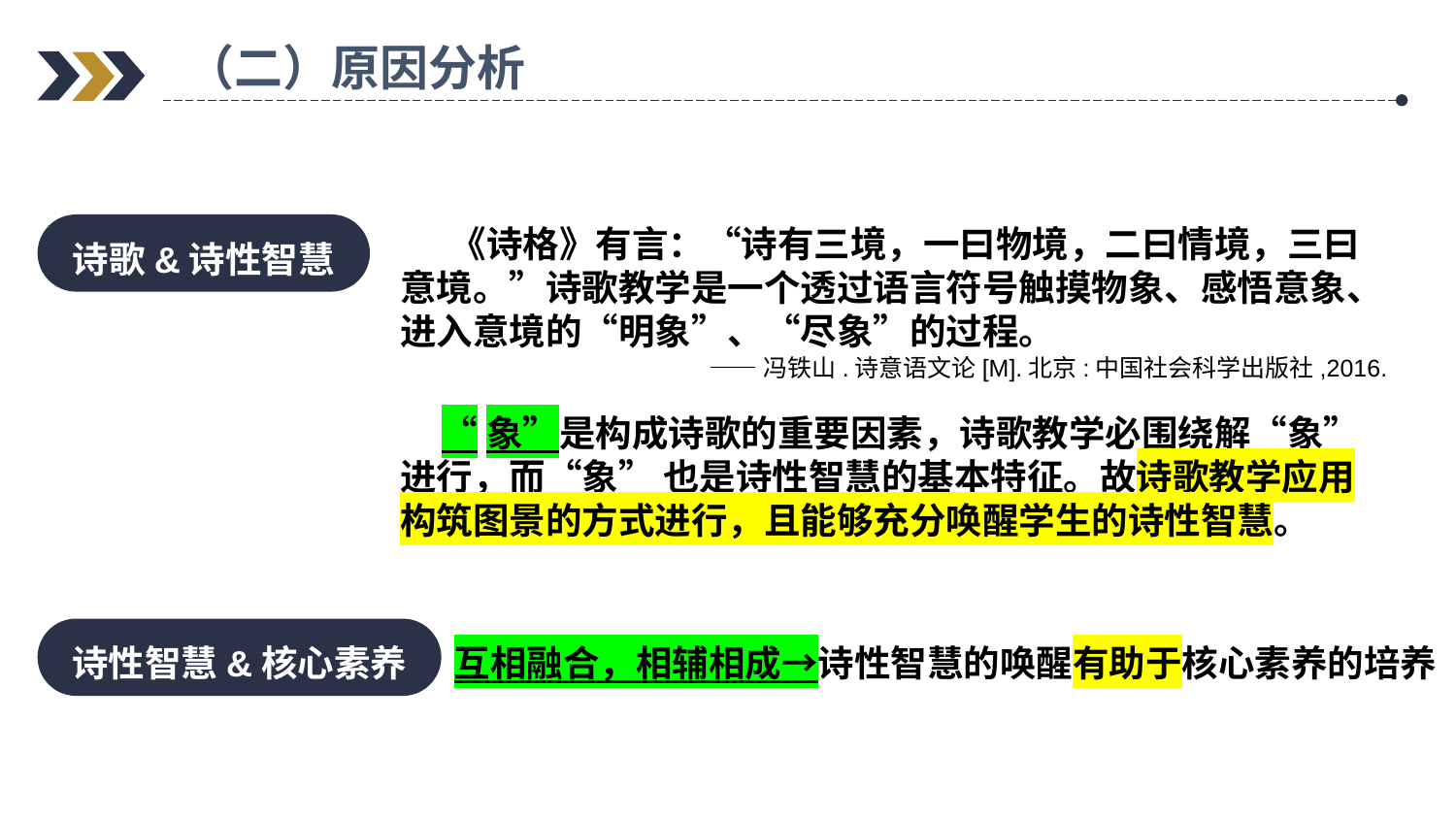

（二）原因分析

诗歌&诗性智慧
     《诗格》有言：“诗有三境，一曰物境，二曰情境，三曰意境。”诗歌教学是一个透过语言符号触摸物象、感悟意象、进入意境的“明象”、“尽象”的过程。
——冯铁山.诗意语文论[M].北京:中国社会科学出版社,2016.

     “象”是构成诗歌的重要因素，诗歌教学必围绕解“象”进行，而“象” 也是诗性智慧的基本特征。故诗歌教学应用构筑图景的方式进行，且能够充分唤醒学生的诗性智慧。
诗性智慧&核心素养
互相融合，相辅相成→诗性智慧的唤醒有助于核心素养的培养